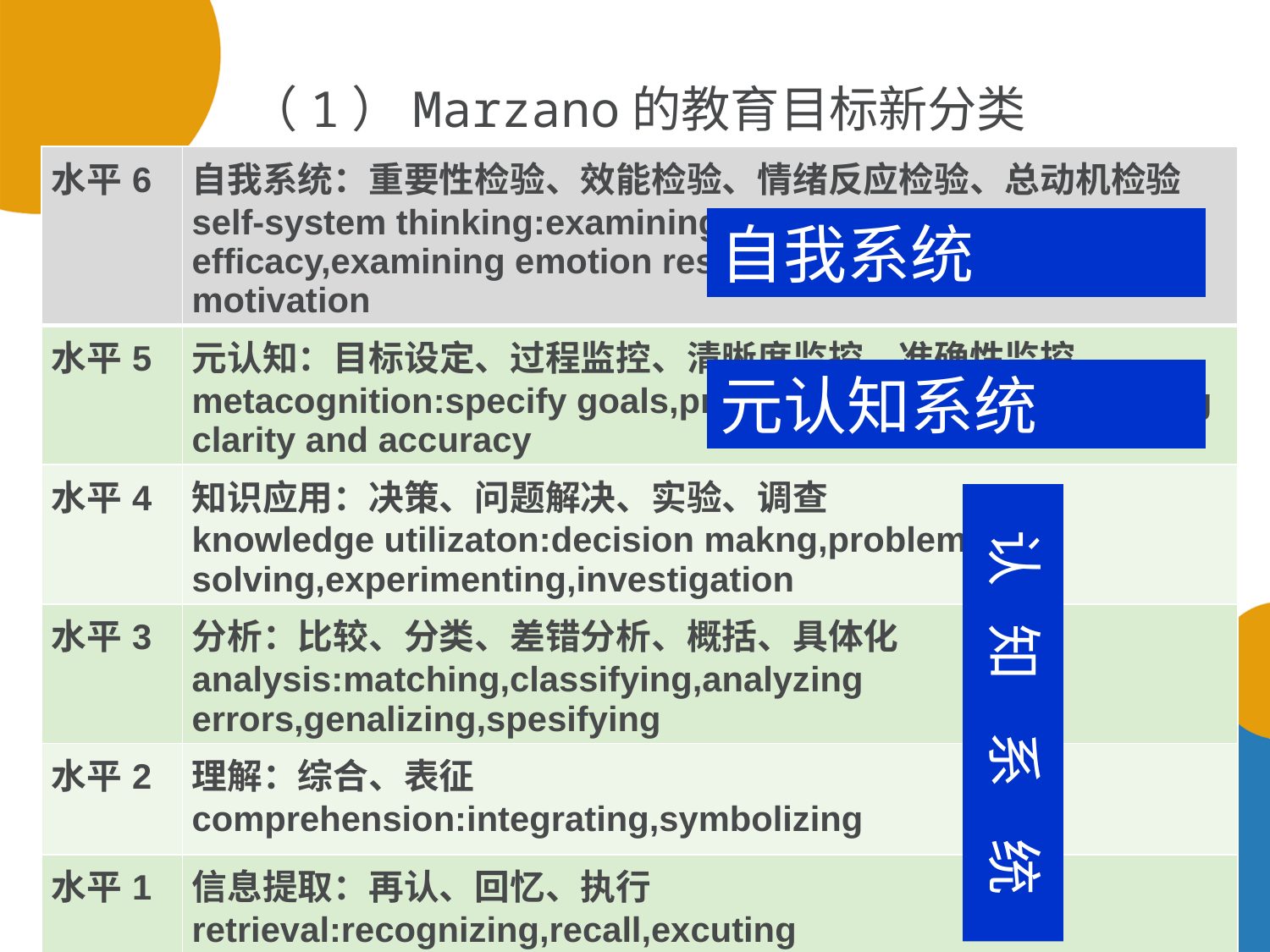

（1）Marzano的教育目标新分类
| 水平6 | 自我系统：重要性检验、效能检验、情绪反应检验、总动机检验self-system thinking:examining importance,examining efficacy,examining emotion response,examining overall motivation |
| --- | --- |
| 水平5 | 元认知：目标设定、过程监控、清晰度监控、准确性监控 metacognition:specify goals,process monitoring,monitoring clarity and accuracy |
| 水平4 | 知识应用：决策、问题解决、实验、调查 knowledge utilizaton:decision makng,problem solving,experimenting,investigation |
| 水平3 | 分析：比较、分类、差错分析、概括、具体化 analysis:matching,classifying,analyzing errors,genalizing,spesifying |
| 水平2 | 理解：综合、表征 comprehension:integrating,symbolizing |
| 水平1 | 信息提取：再认、回忆、执行 retrieval:recognizing,recall,excuting |
自我系统
元认知系统
认   知    系    统